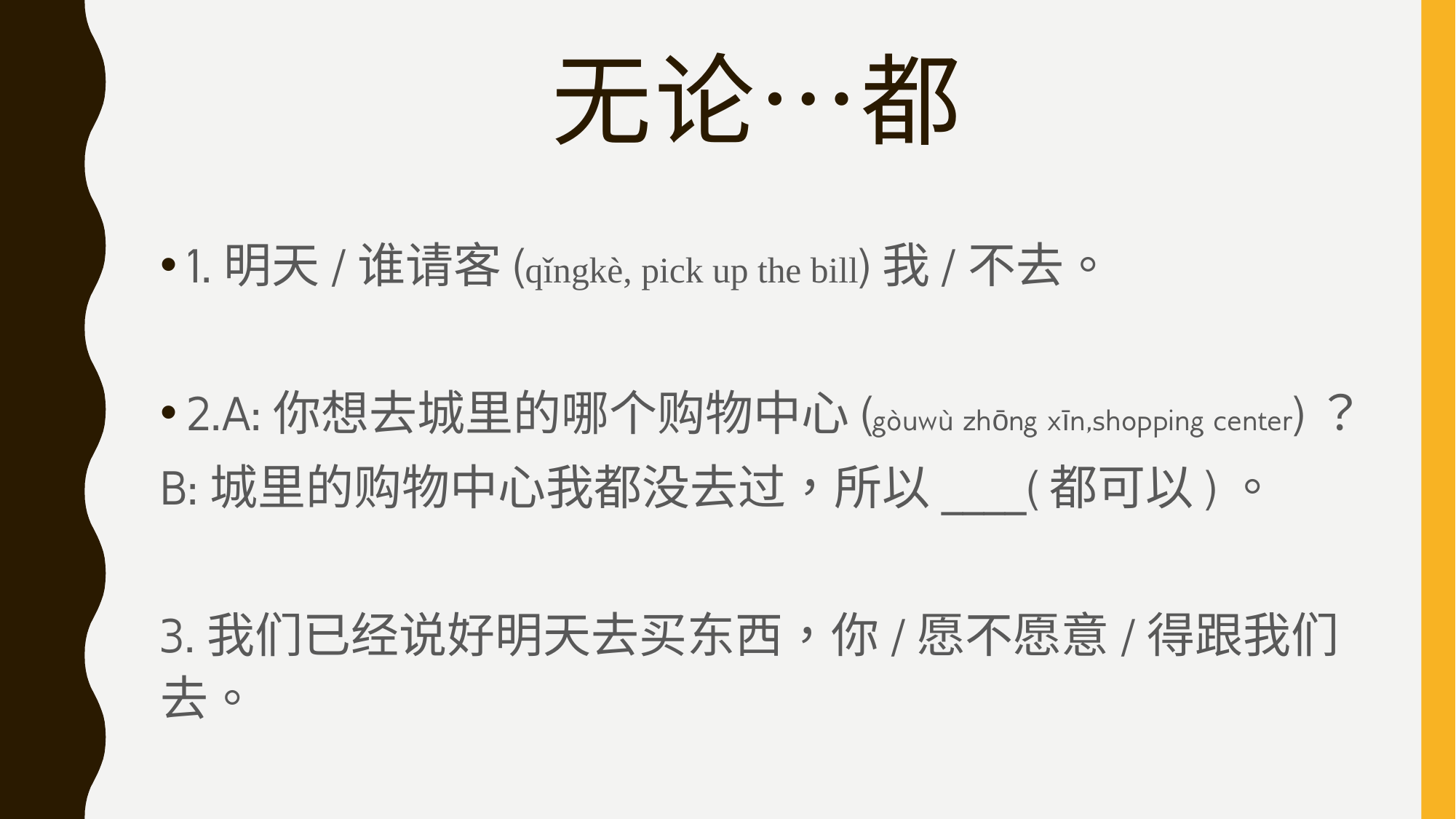

# 无论…都
1.明天/谁请客(qǐngkè, pick up the bill)我/不去。

2.A:你想去城里的哪个购物中心(gòuwù zhōng xīn,shopping center)？
B:城里的购物中心我都没去过，所以____(都可以)。

3.我们已经说好明天去买东西，你/愿不愿意/得跟我们去。